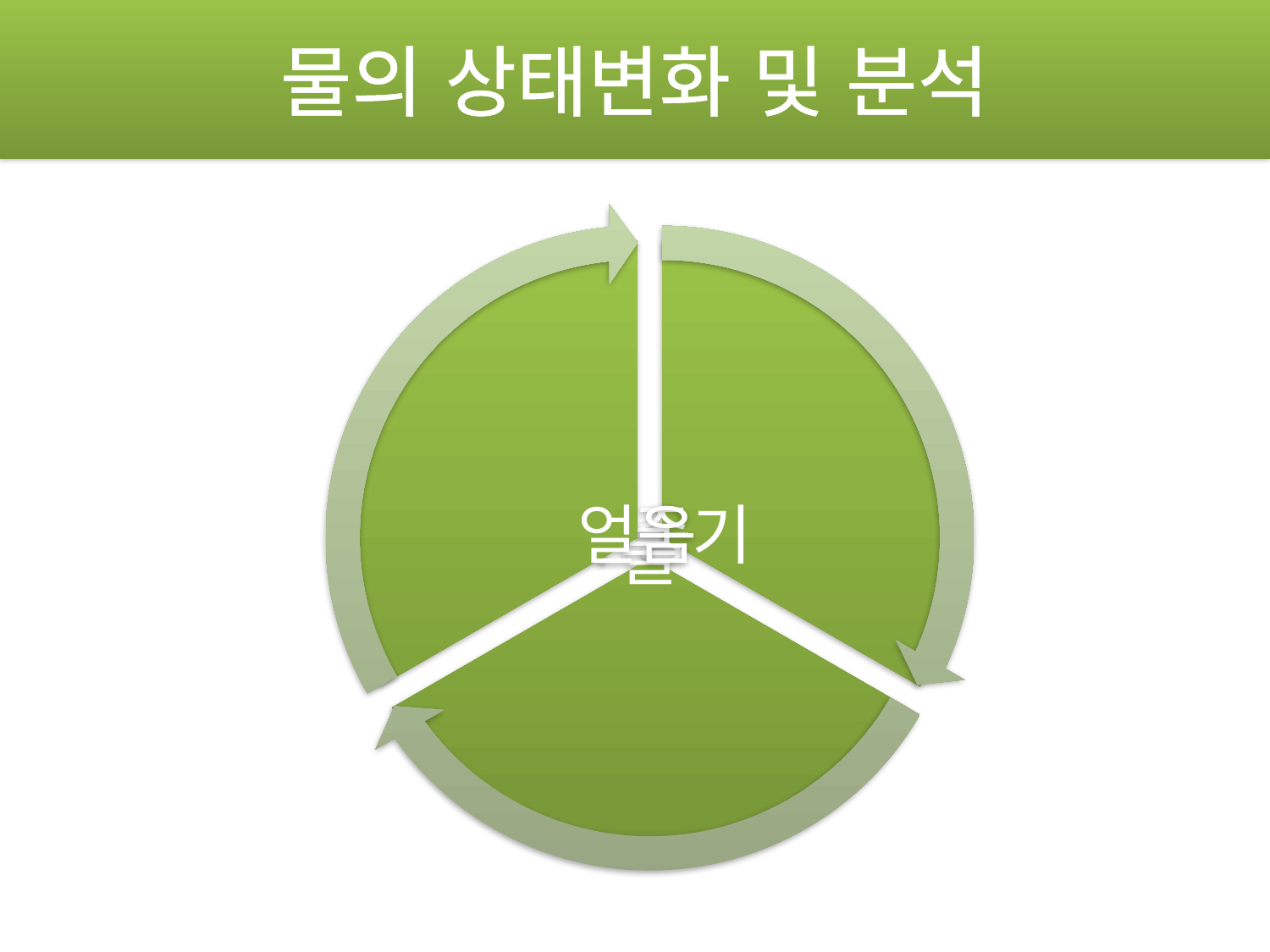

# 물의 상태변화 및 분석
수증기
물
얼음